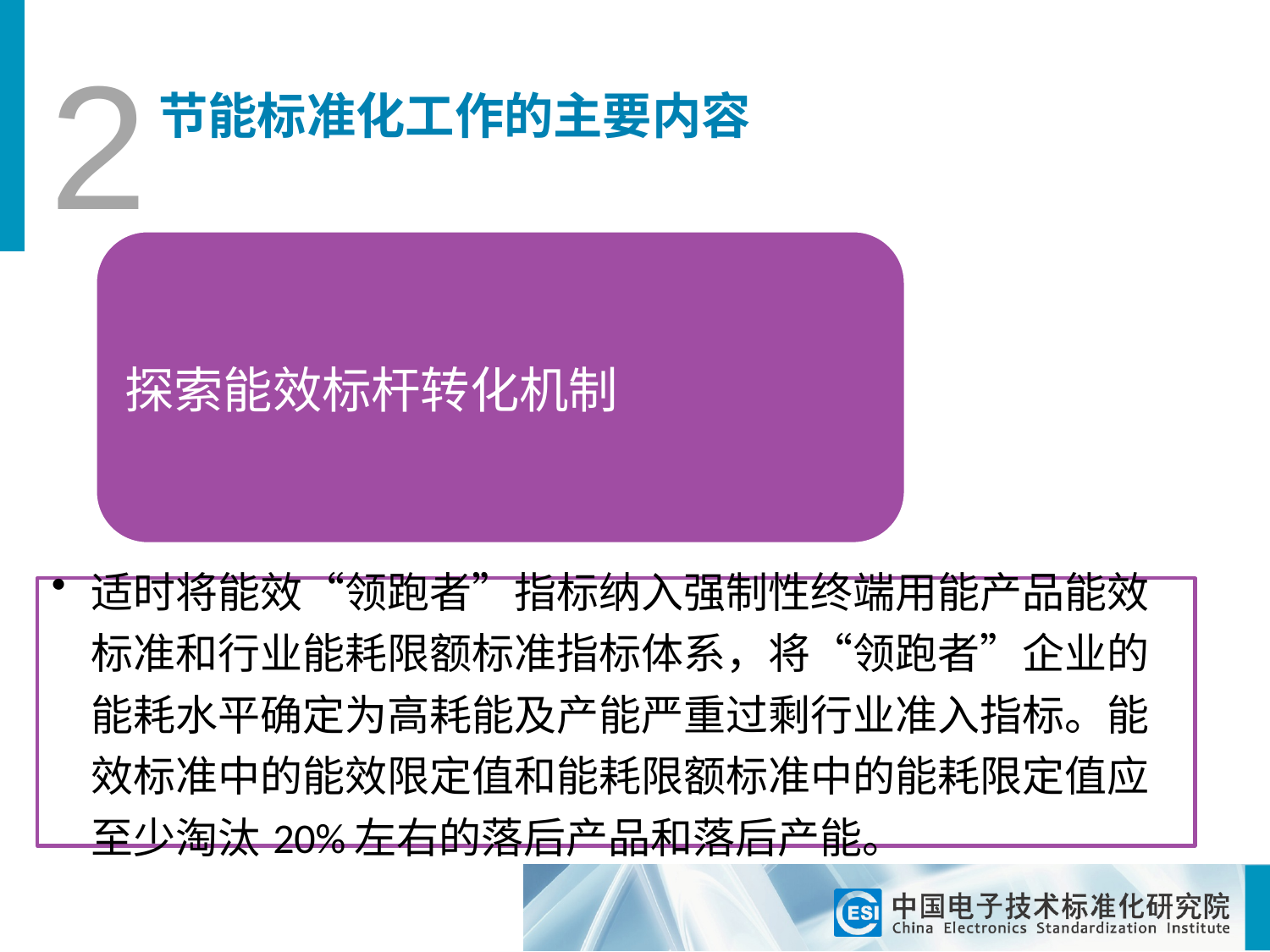

2
节能标准化工作的主要内容
探索能效标杆转化机制
适时将能效“领跑者”指标纳入强制性终端用能产品能效标准和行业能耗限额标准指标体系，将“领跑者”企业的能耗水平确定为高耗能及产能严重过剩行业准入指标。能效标准中的能效限定值和能耗限额标准中的能耗限定值应至少淘汰20%左右的落后产品和落后产能。